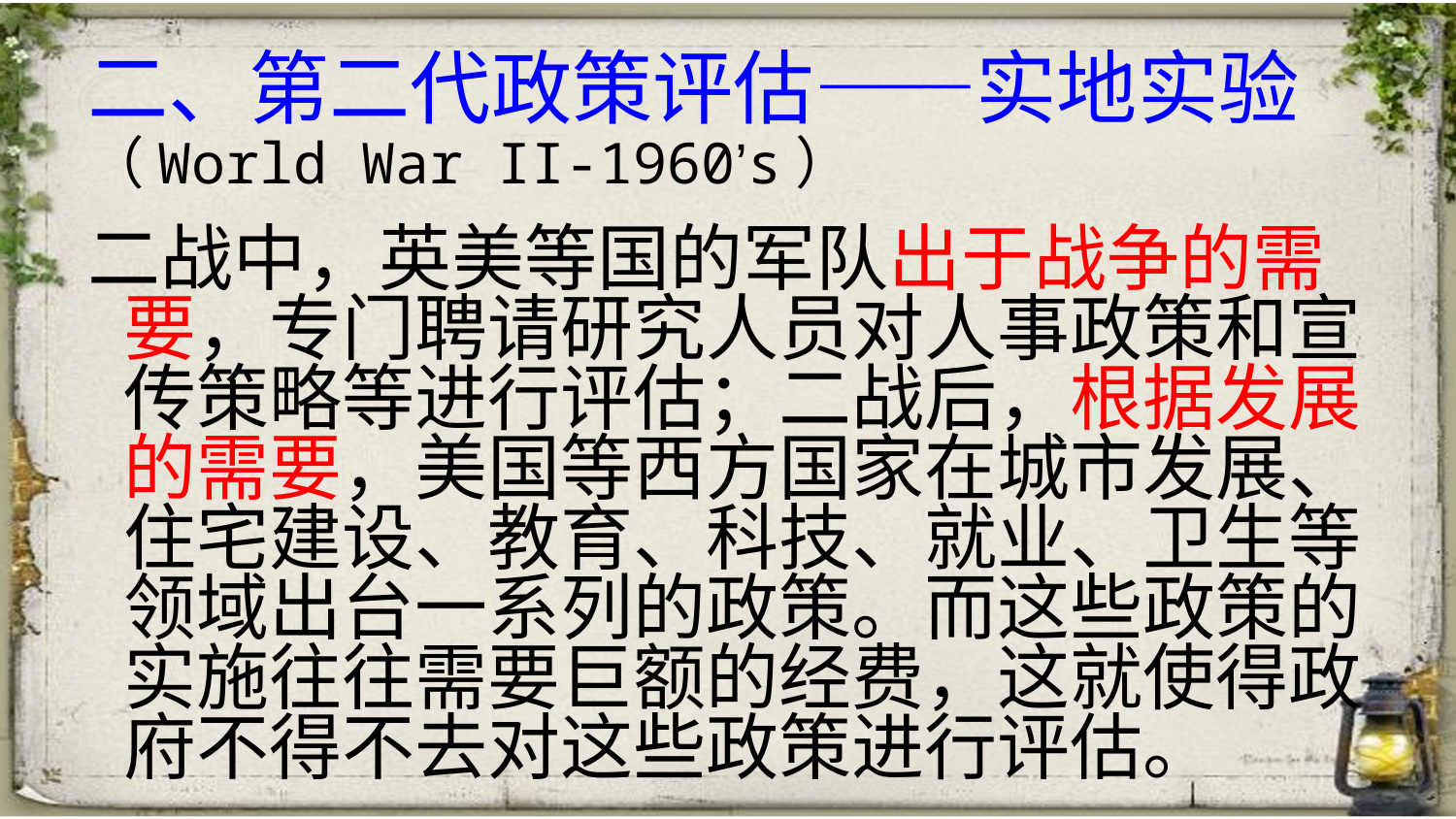

# 二、第二代政策评估——实地实验 （World War II-1960’s）
二战中，英美等国的军队出于战争的需要，专门聘请研究人员对人事政策和宣传策略等进行评估；二战后，根据发展的需要，美国等西方国家在城市发展、住宅建设、教育、科技、就业、卫生等领域出台一系列的政策。而这些政策的实施往往需要巨额的经费，这就使得政府不得不去对这些政策进行评估。